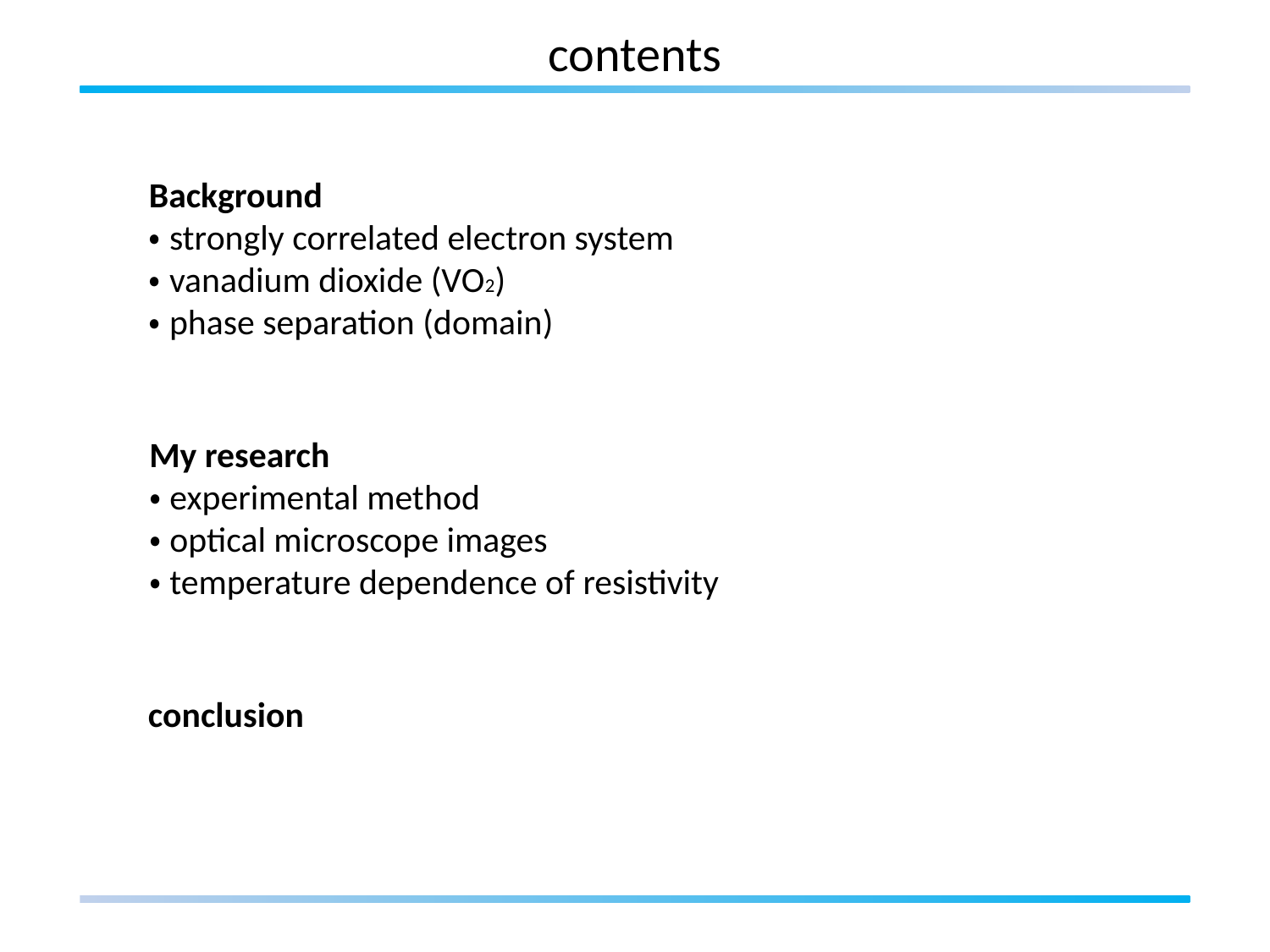

contents

Background
・strongly correlated electron system
・vanadium dioxide (VO2)
・phase separation (domain)
My research
・experimental method
・optical microscope images
・temperature dependence of resistivity
conclusion